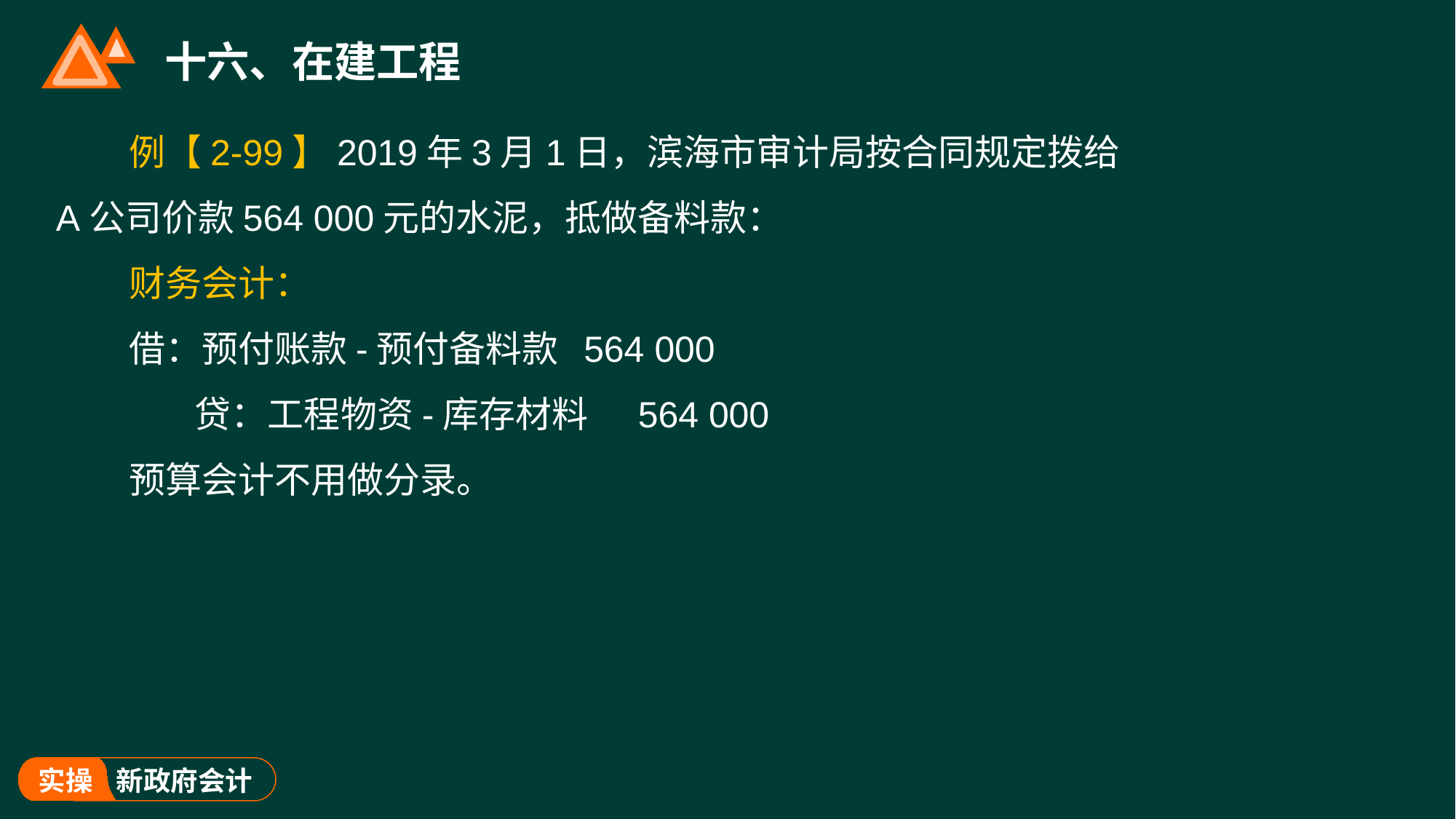

# 十六、在建工程
例【2-99】2019年3月1日，滨海市审计局按合同规定拨给A公司价款564 000元的水泥，抵做备料款：
财务会计：
借：预付账款-预付备料款  564 000
       贷：工程物资-库存材料     564 000
预算会计不用做分录。